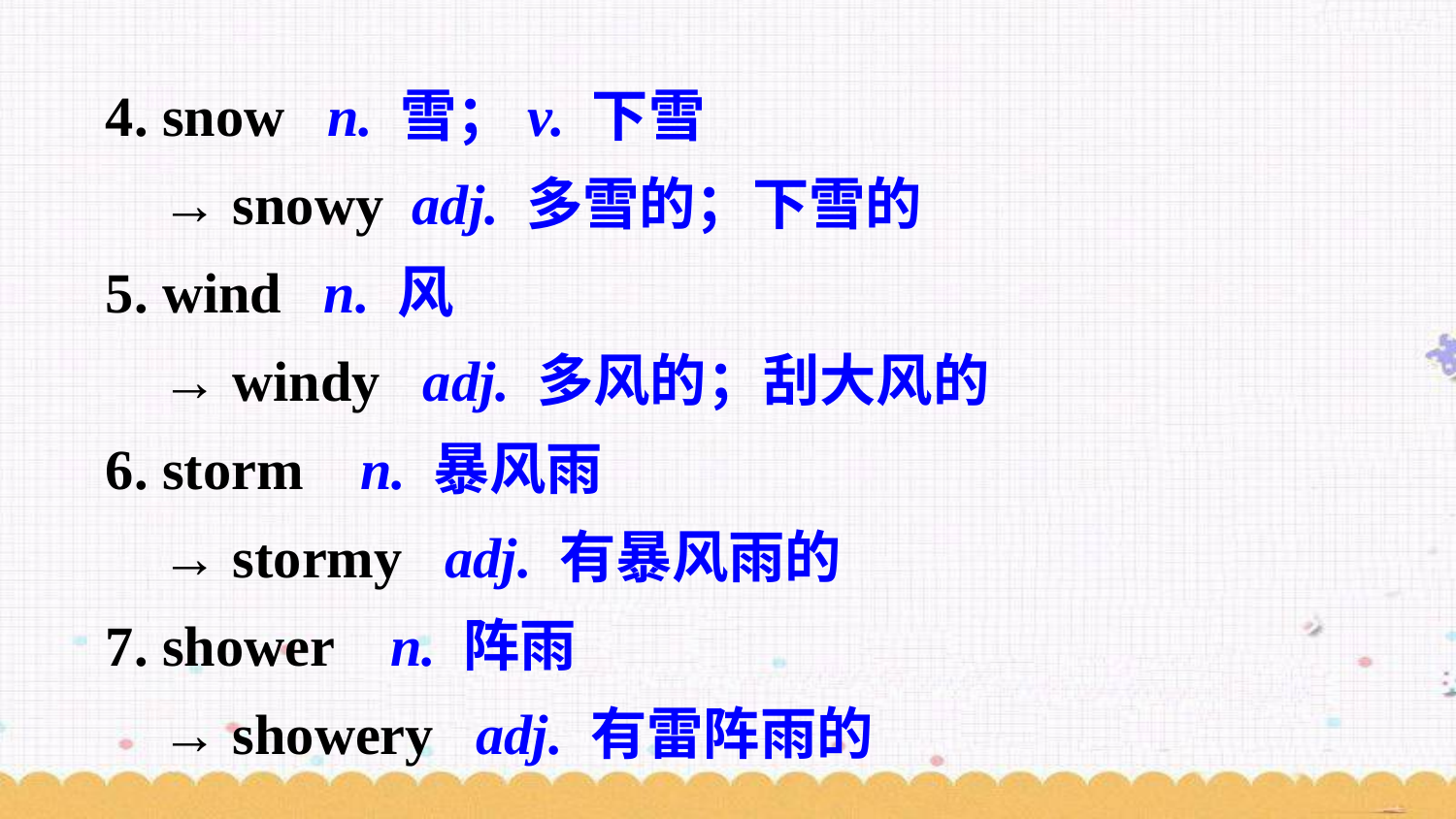

4. snow   n. 雪；v. 下雪
    → snowy  adj. 多雪的；下雪的
5. wind   n. 风
    → windy   adj. 多风的；刮大风的
6. storm    n. 暴风雨
    → stormy   adj. 有暴风雨的
7. shower    n. 阵雨
    → showery   adj. 有雷阵雨的